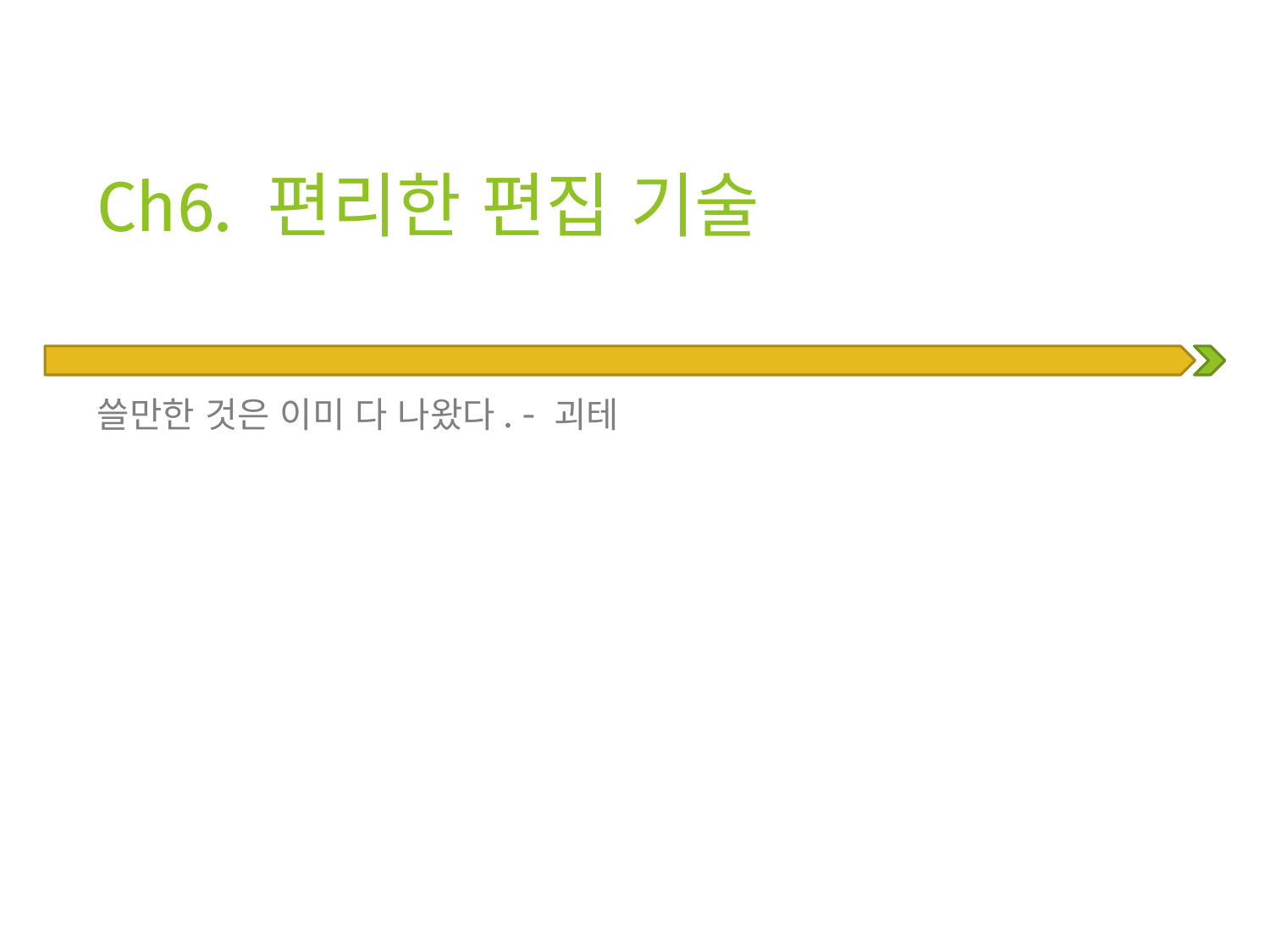

# Ch6. 편리한 편집 기술
쓸만한 것은 이미 다 나왔다. - 괴테